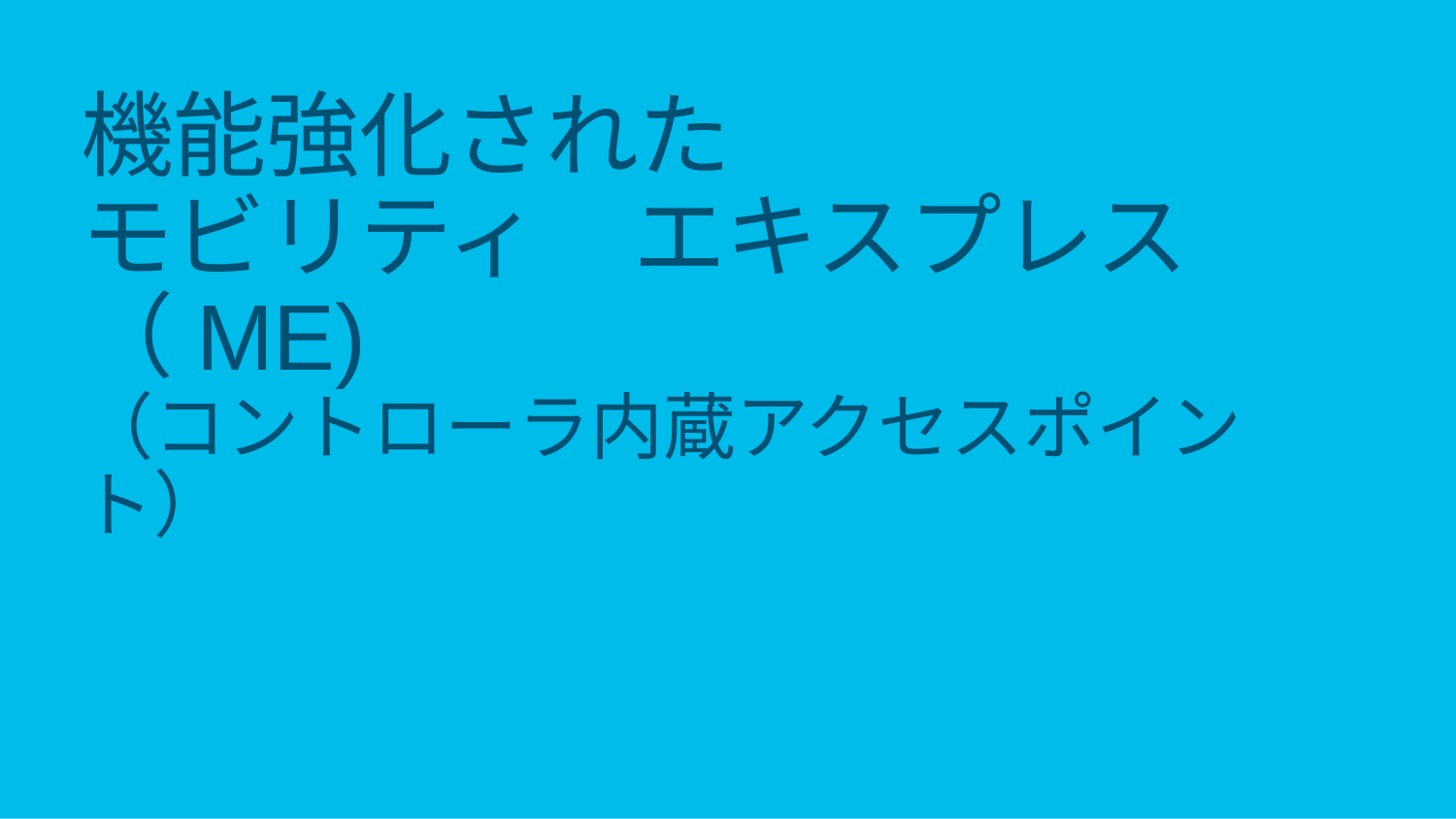

# 機能強化された モビリティ　エキスプレス（ME)　 （コントローラ内蔵アクセスポイント）